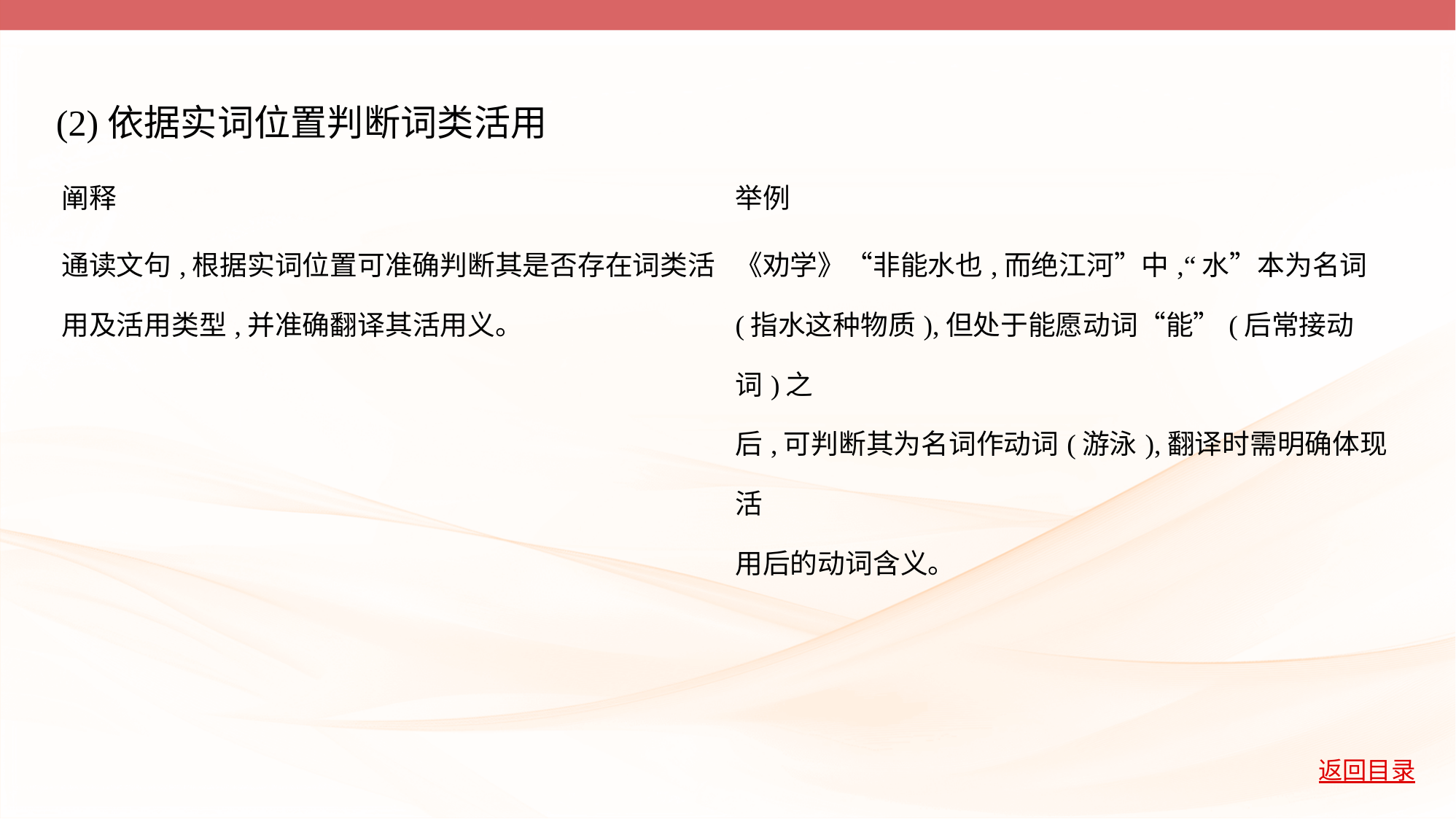

(2)依据实词位置判断词类活用
| 阐释 | 举例 |
| --- | --- |
| 通读文句,根据实词位置可准确判断其是否存在词类活 用及活用类型,并准确翻译其活用义。 | 《劝学》“非能水也,而绝江河”中,“水”本为名词 (指水这种物质),但处于能愿动词“能”(后常接动词)之 后,可判断其为名词作动词(游泳),翻译时需明确体现活 用后的动词含义。 |